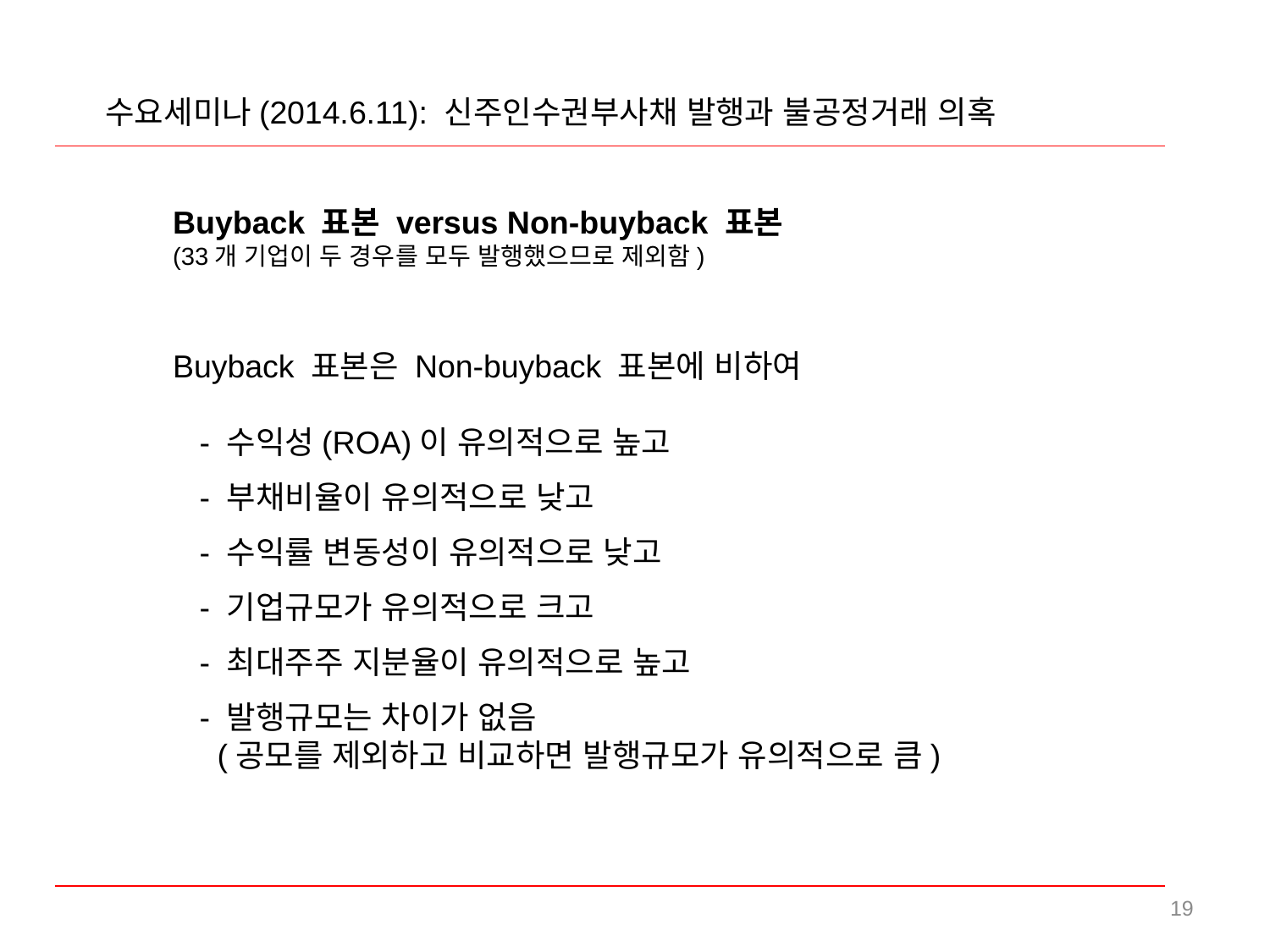

수요세미나(2014.6.11): 신주인수권부사채 발행과 불공정거래 의혹
Buyback 표본 versus Non-buyback 표본
(33개 기업이 두 경우를 모두 발행했으므로 제외함)

Buyback 표본은 Non-buyback 표본에 비하여

   - 수익성(ROA)이 유의적으로 높고

   - 부채비율이 유의적으로 낮고

   - 수익률 변동성이 유의적으로 낮고

   - 기업규모가 유의적으로 크고

   - 최대주주 지분율이 유의적으로 높고

   - 발행규모는 차이가 없음
     (공모를 제외하고 비교하면 발행규모가 유의적으로 큼)

19